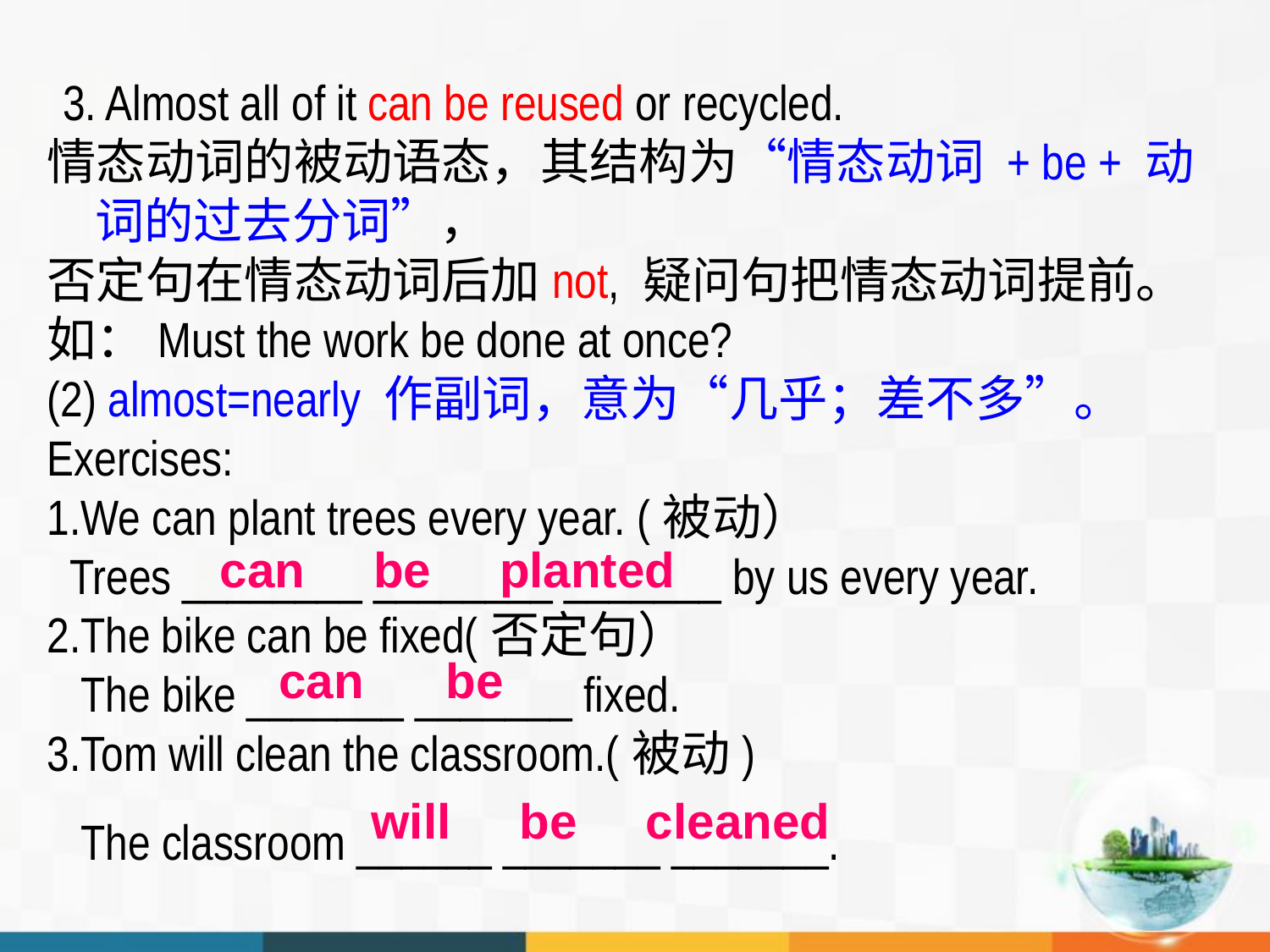

3. Almost all of it can be reused or recycled.
情态动词的被动语态，其结构为“情态动词 + be + 动词的过去分词”，
否定句在情态动词后加not, 疑问句把情态动词提前。
如：Must the work be done at once?
(2) almost=nearly 作副词，意为“几乎；差不多”。
Exercises:
1.We can plant trees every year. (被动）
  Trees ________ ________ _______ by us every year.
2.The bike can be fixed(否定句）
   The bike _______ _______ fixed.
3.Tom will clean the classroom.(被动)
   The classroom ______ _______ _______.
can     be     planted
can      be
will     be     cleaned